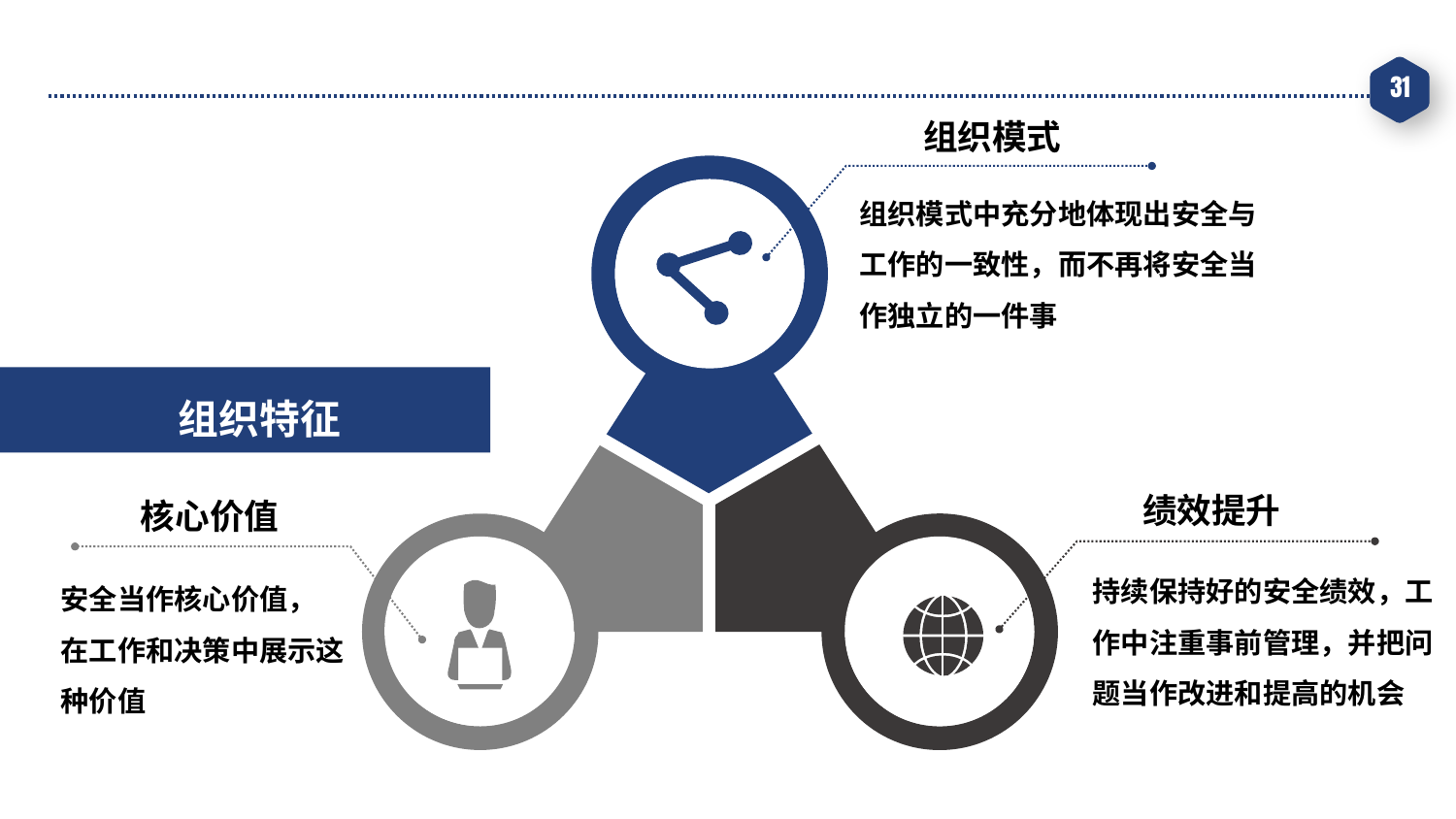

组织模式

组织模式中充分地体现出安全与工作的一致性，而不再将安全当作独立的一件事

 组织特征

绩效提升
核心价值

持续保持好的安全绩效，工作中注重事前管理，并把问题当作改进和提高的机会
安全当作核心价值，
在工作和决策中展示这种价值